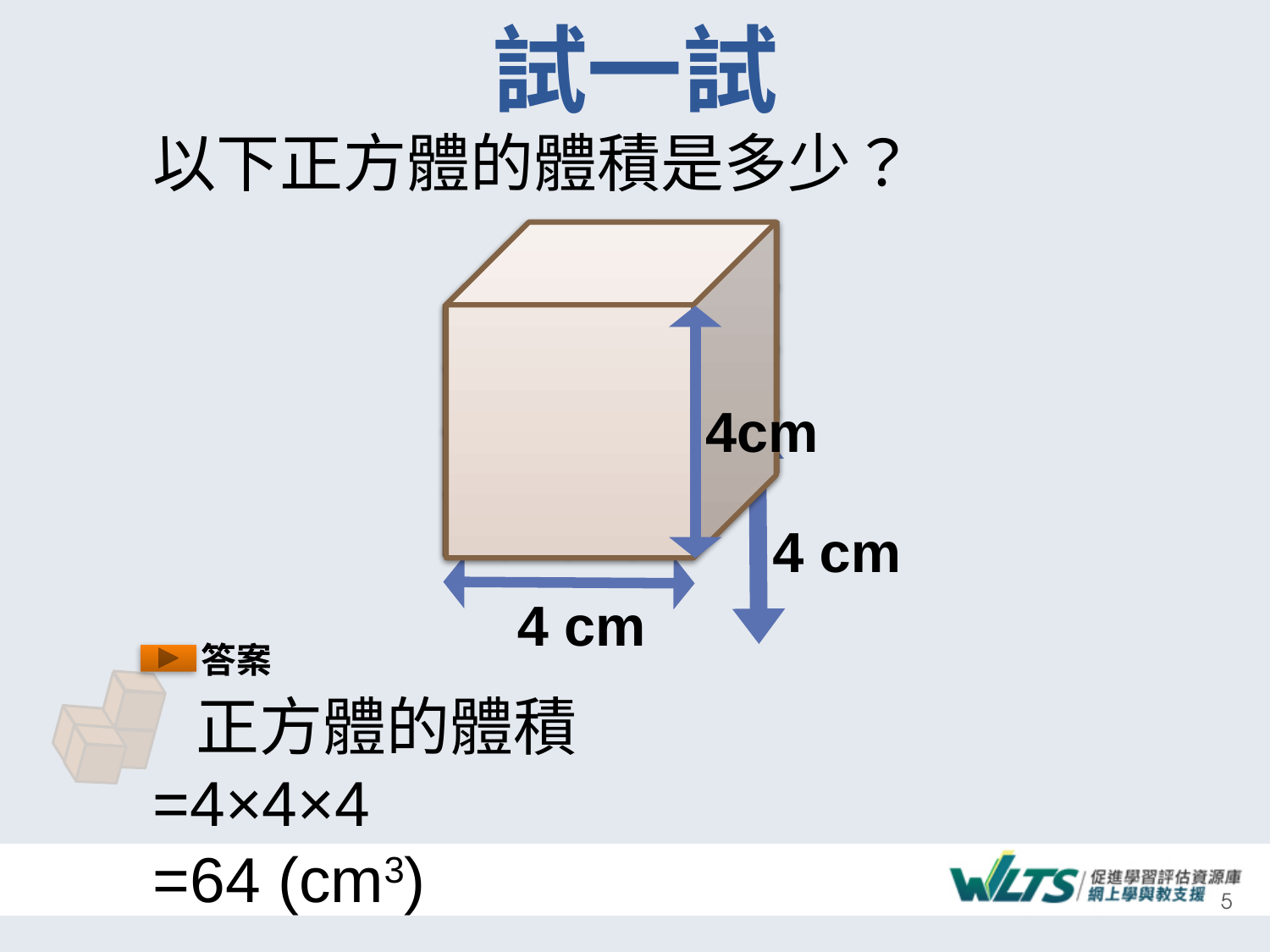

# 試一試
以下正方體的體積是多少？

4cm
4 cm
4 cm
答案

  正方體的體積
=4×4×4
=64 (cm3)
5